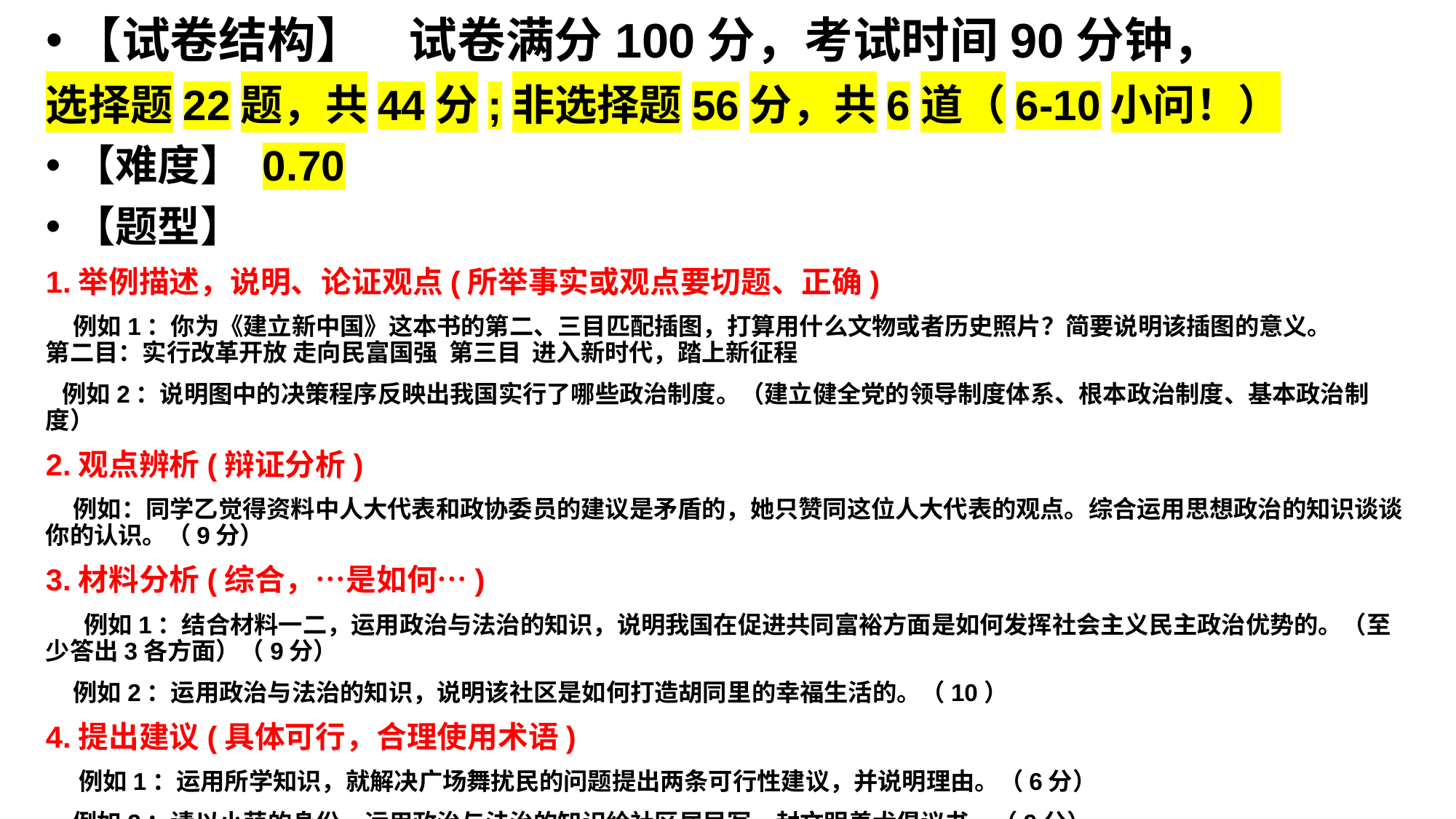

【试卷结构】    试卷满分100分，考试时间90分钟，
选择题22题，共44分;非选择题56分，共6道（6-10小问！）
【难度】 0.70
【题型】
1.举例描述，说明、论证观点(所举事实或观点要切题、正确)
    例如1：你为《建立新中国》这本书的第二、三目匹配插图，打算用什么文物或者历史照片？简要说明该插图的意义。             第二目：实行改革开放 走向民富国强  第三目  进入新时代，踏上新征程
  例如2：说明图中的决策程序反映出我国实行了哪些政治制度。（建立健全党的领导制度体系、根本政治制度、基本政治制度）
2.观点辨析(辩证分析)
    例如：同学乙觉得资料中人大代表和政协委员的建议是矛盾的，她只赞同这位人大代表的观点。综合运用思想政治的知识谈谈你的认识。（9分）
3.材料分析(综合，…是如何…)
      例如1：结合材料一二，运用政治与法治的知识，说明我国在促进共同富裕方面是如何发挥社会主义民主政治优势的。（至少答出3各方面）（9分）
    例如2：运用政治与法治的知识，说明该社区是如何打造胡同里的幸福生活的。（10）
4.提出建议(具体可行，合理使用术语)
     例如1：运用所学知识，就解决广场舞扰民的问题提出两条可行性建议，并说明理由。（6分）
    例如2：请以小萌的身份，运用政治与法治的知识给社区居民写一封文明养犬倡议书。（9分）